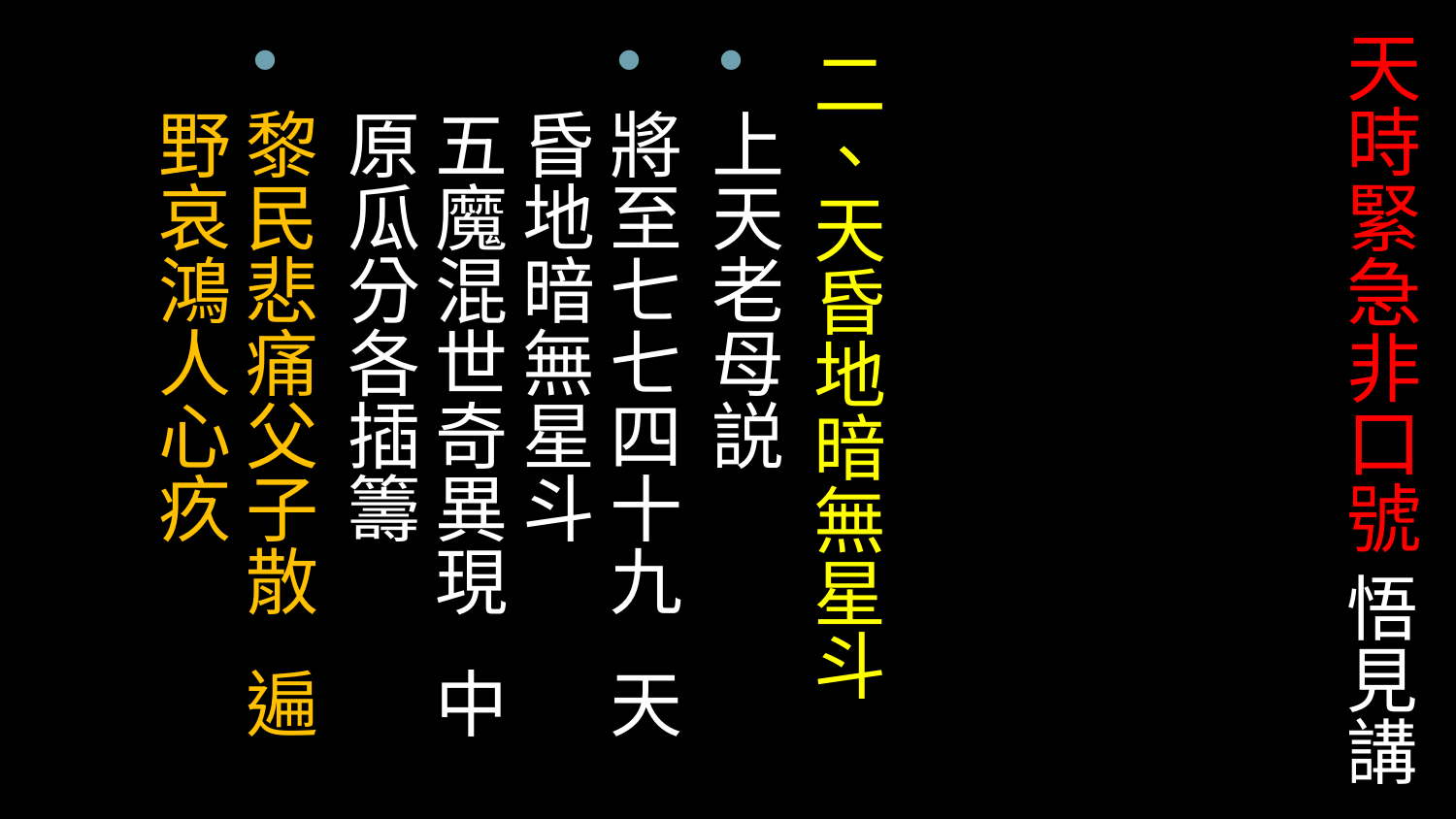

# 天時緊急非口號 悟見講
二、天昏地暗無星斗
上天老母説
將至七七四十九   天昏地暗無星斗 
五魔混世奇異現   中原瓜分各插籌
黎民悲痛父子散   遍野哀鴻人心疚